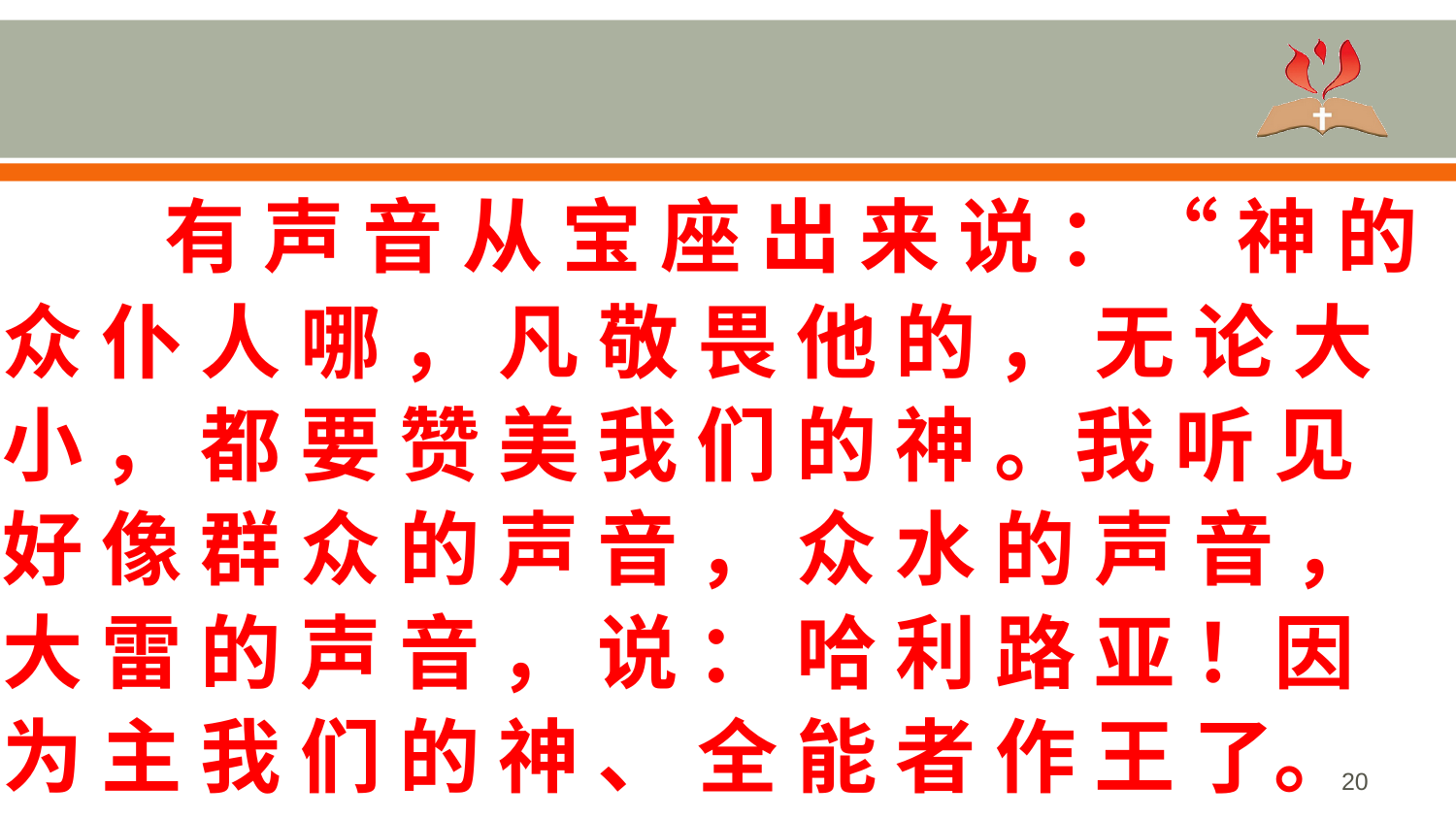

有 声 音 从 宝 座 出 来 说 ：“ 神 的 众 仆 人 哪 ， 凡 敬 畏 他 的 ， 无 论 大 小 ， 都 要 赞 美 我 们 的 神 。我 听 见 好 像 群 众 的 声 音 ， 众 水 的 声 音 ， 大 雷 的 声 音 ， 说 ： 哈 利 路 亚 ！因 为 主 我 们 的 神 、 全 能 者 作 王 了。

20